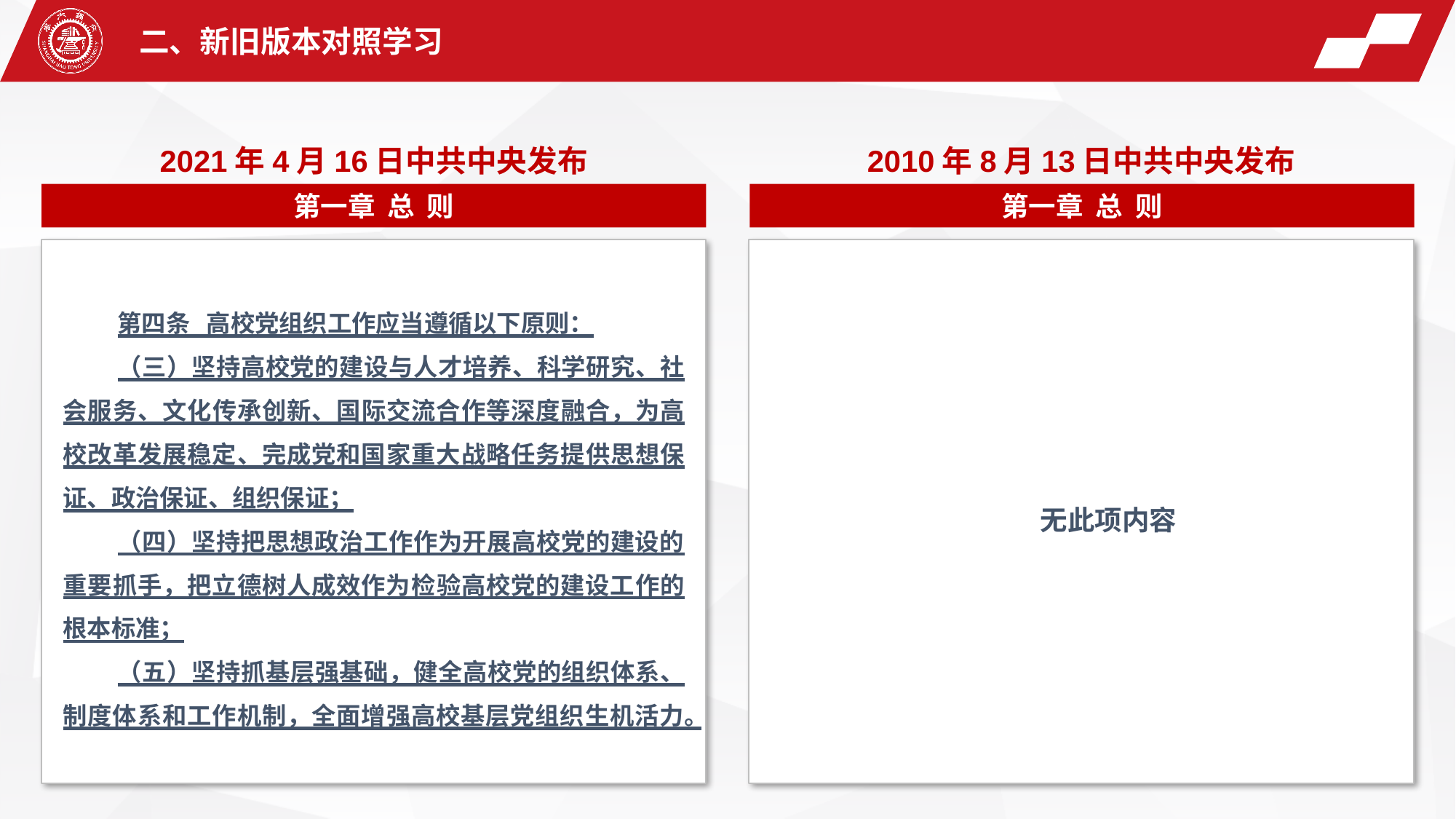

二、新旧版本对照学习
2021年4月16日中共中央发布
2010年8月13日中共中央发布
第一章  总  则
第一章  总  则
第四条   高校党组织工作应当遵循以下原则：
（三）坚持高校党的建设与人才培养、科学研究、社会服务、文化传承创新、国际交流合作等深度融合，为高校改革发展稳定、完成党和国家重大战略任务提供思想保证、政治保证、组织保证；
（四）坚持把思想政治工作作为开展高校党的建设的重要抓手，把立德树人成效作为检验高校党的建设工作的根本标准；
（五）坚持抓基层强基础，健全高校党的组织体系、制度体系和工作机制，全面增强高校基层党组织生机活力。
无此项内容